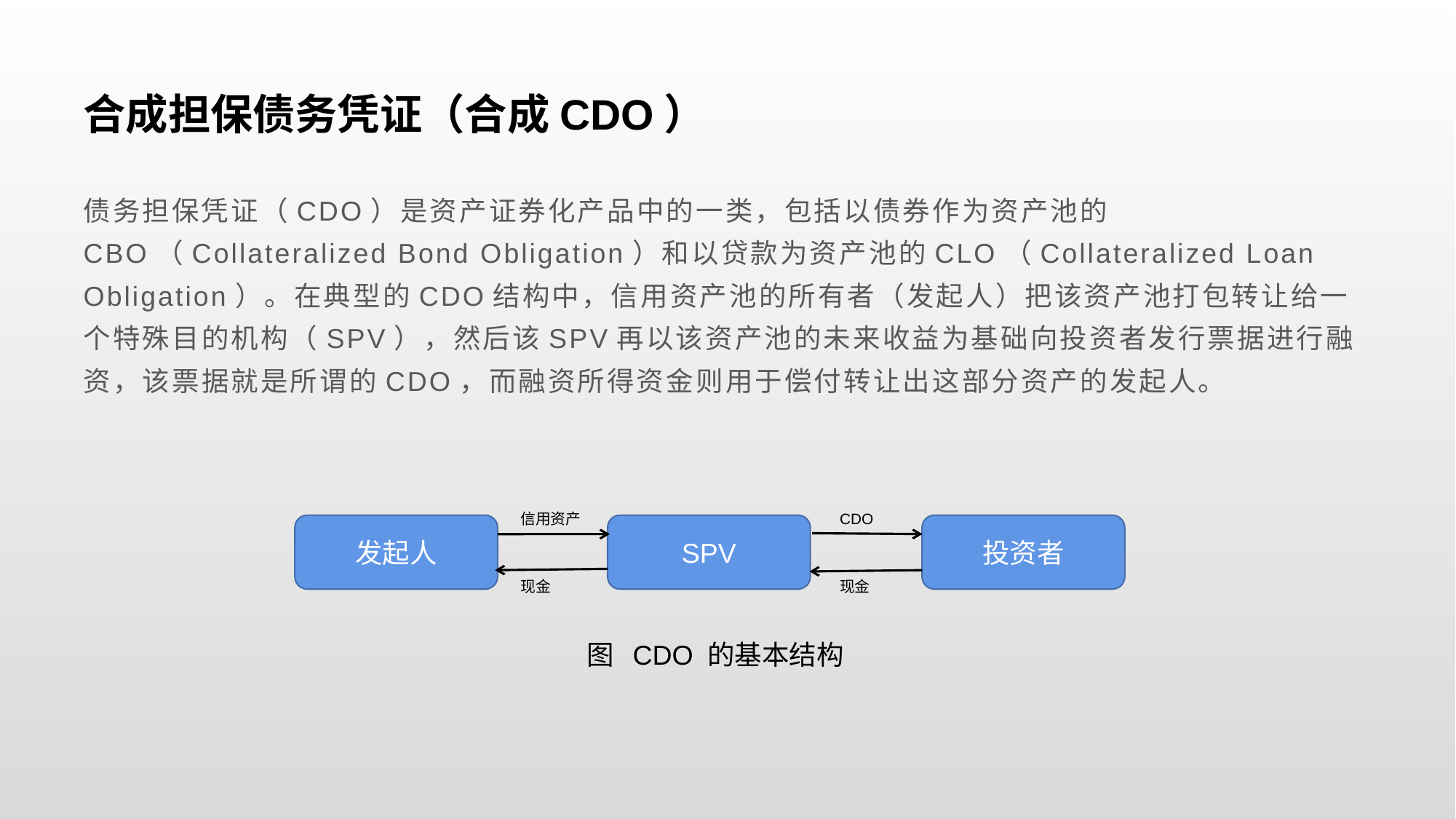

# 合成担保债务凭证（合成CDO）
债务担保凭证（CDO）是资产证券化产品中的一类，包括以债券作为资产池的CBO（Collateralized Bond Obligation）和以贷款为资产池的CLO（Collateralized Loan Obligation）。在典型的CDO结构中，信用资产池的所有者（发起人）把该资产池打包转让给一个特殊目的机构（SPV），然后该SPV再以该资产池的未来收益为基础向投资者发行票据进行融资，该票据就是所谓的CDO，而融资所得资金则用于偿付转让出这部分资产的发起人。
信用资产
CDO
发起人
SPV
投资者
现金
现金
图  CDO 的基本结构